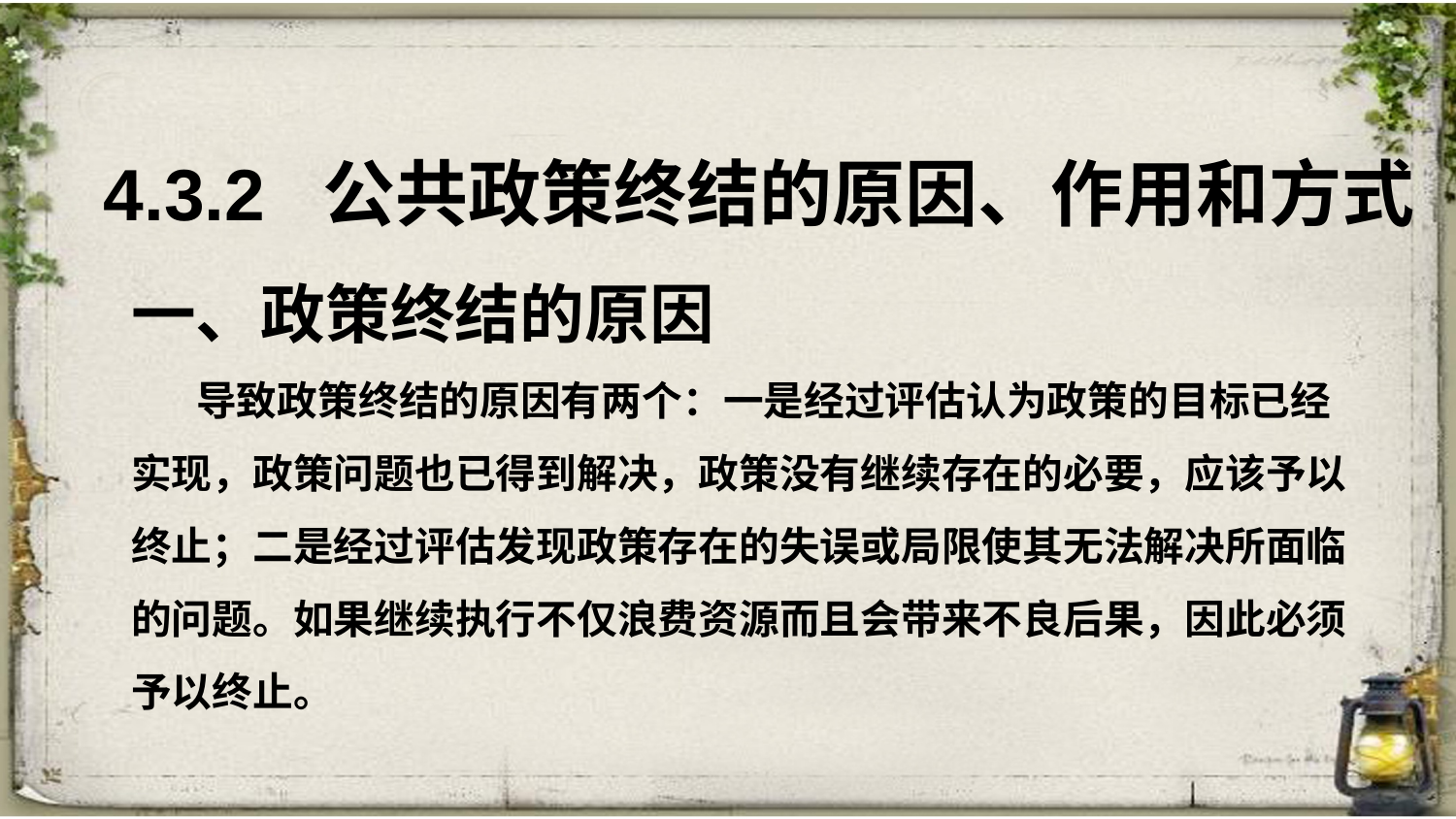

4.3.2  公共政策终结的原因、作用和方式
一、政策终结的原因
      导致政策终结的原因有两个：一是经过评估认为政策的目标已经
实现，政策问题也已得到解决，政策没有继续存在的必要，应该予以
终止；二是经过评估发现政策存在的失误或局限使其无法解决所面临
的问题。如果继续执行不仅浪费资源而且会带来不良后果，因此必须
予以终止。